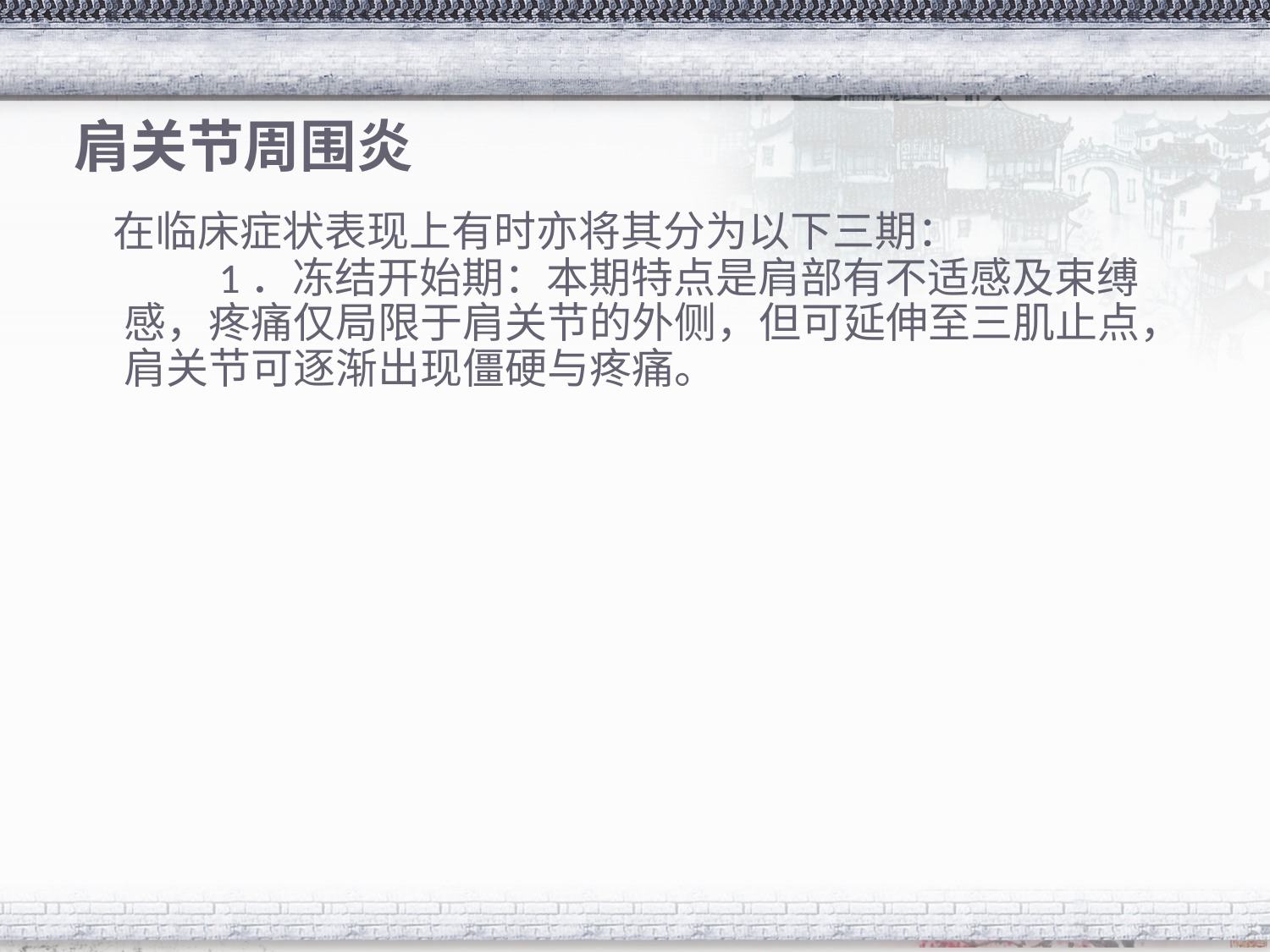

# 肩关节周围炎
   在临床症状表现上有时亦将其分为以下三期：
　　1．冻结开始期：本期特点是肩部有不适感及束缚感，疼痛仅局限于肩关节的外侧，但可延伸至三肌止点，肩关节可逐渐出现僵硬与疼痛。